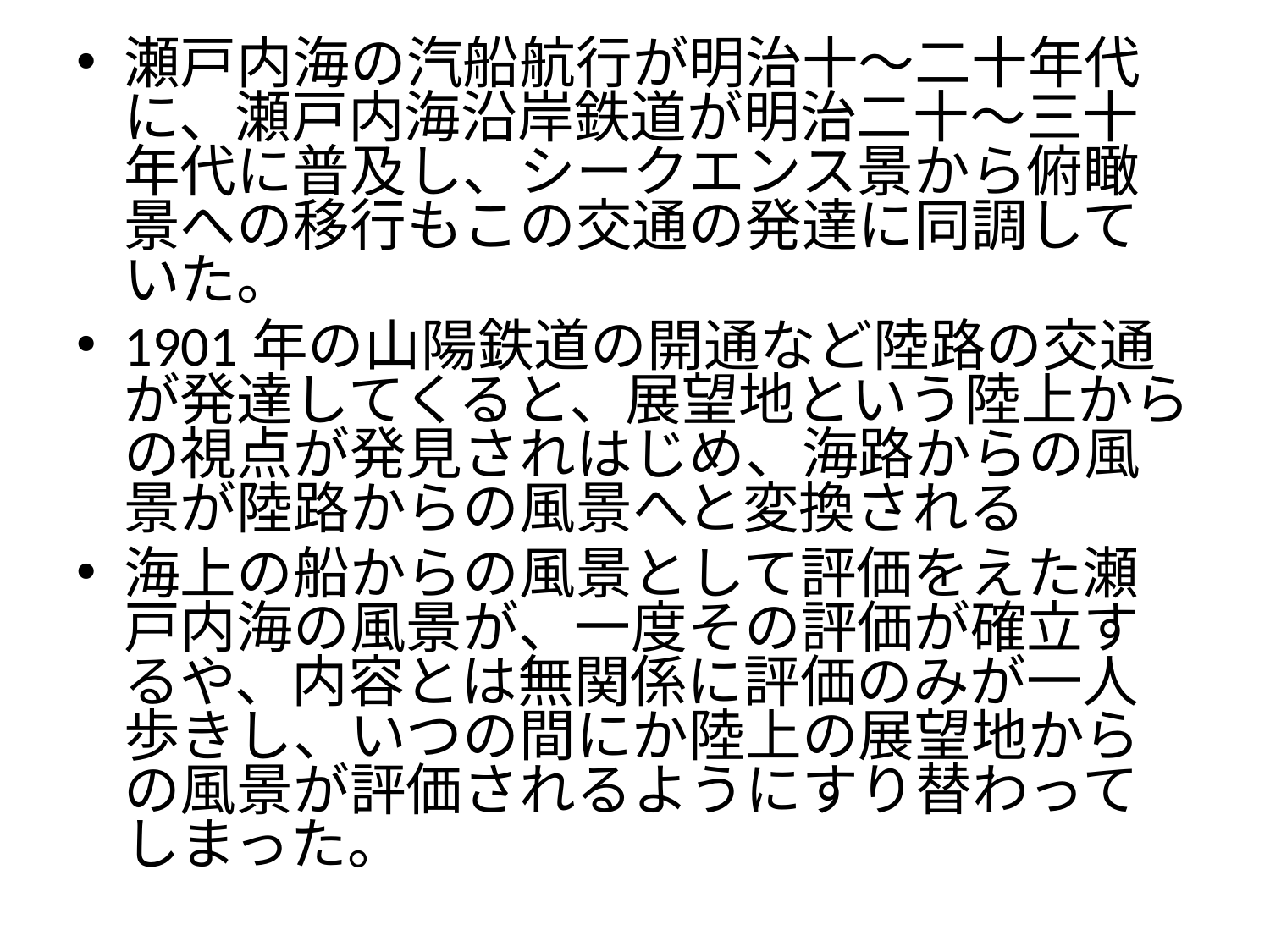

瀬戸内海の汽船航行が明治十～二十年代に、瀬戸内海沿岸鉄道が明治二十～三十年代に普及し、シークエンス景から俯瞰景への移行もこの交通の発達に同調していた。
1901年の山陽鉄道の開通など陸路の交通が発達してくると、展望地という陸上からの視点が発見されはじめ、海路からの風景が陸路からの風景へと変換される
海上の船からの風景として評価をえた瀬戸内海の風景が、一度その評価が確立するや、内容とは無関係に評価のみが一人歩きし、いつの間にか陸上の展望地からの風景が評価されるようにすり替わってしまった。